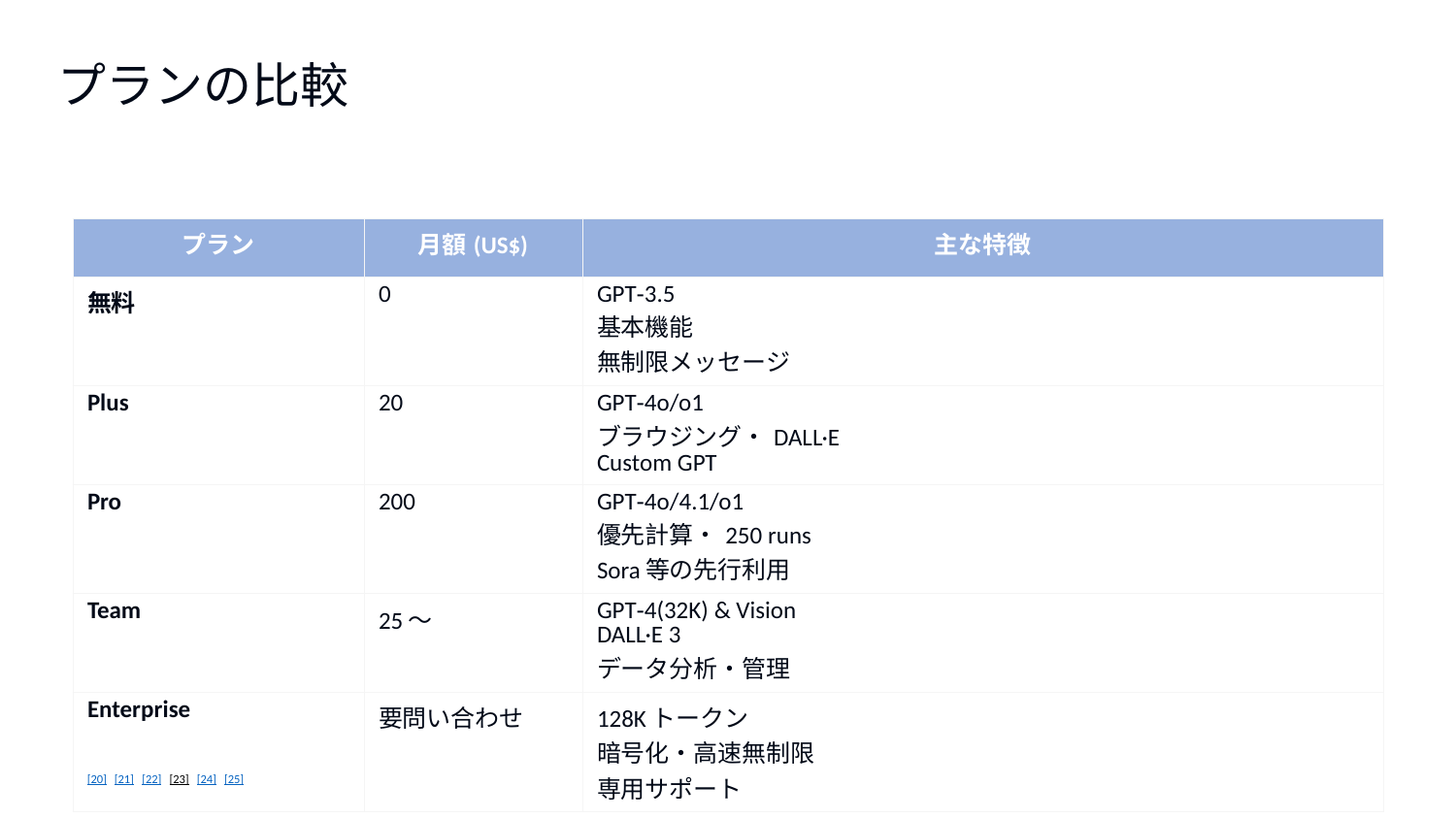

プランの比較
| プラン | 月額(US$) | 主な特徴 |
| --- | --- | --- |
| 無料 | 0 | GPT‑3.5 基本機能 無制限メッセージ |
| Plus | 20 | GPT‑4o/o1 ブラウジング・DALL·E Custom GPT |
| Pro | 200 | GPT‑4o/4.1/o1 優先計算・250 runs Sora等の先行利用 |
| Team | 25〜 | GPT‑4(32K) & Vision DALL·E 3 データ分析・管理 |
| Enterprise | 要問い合わせ | 128Kトークン 暗号化・高速無制限 専用サポート |
[20]   [21]   [22]   [23]   [24]   [25]